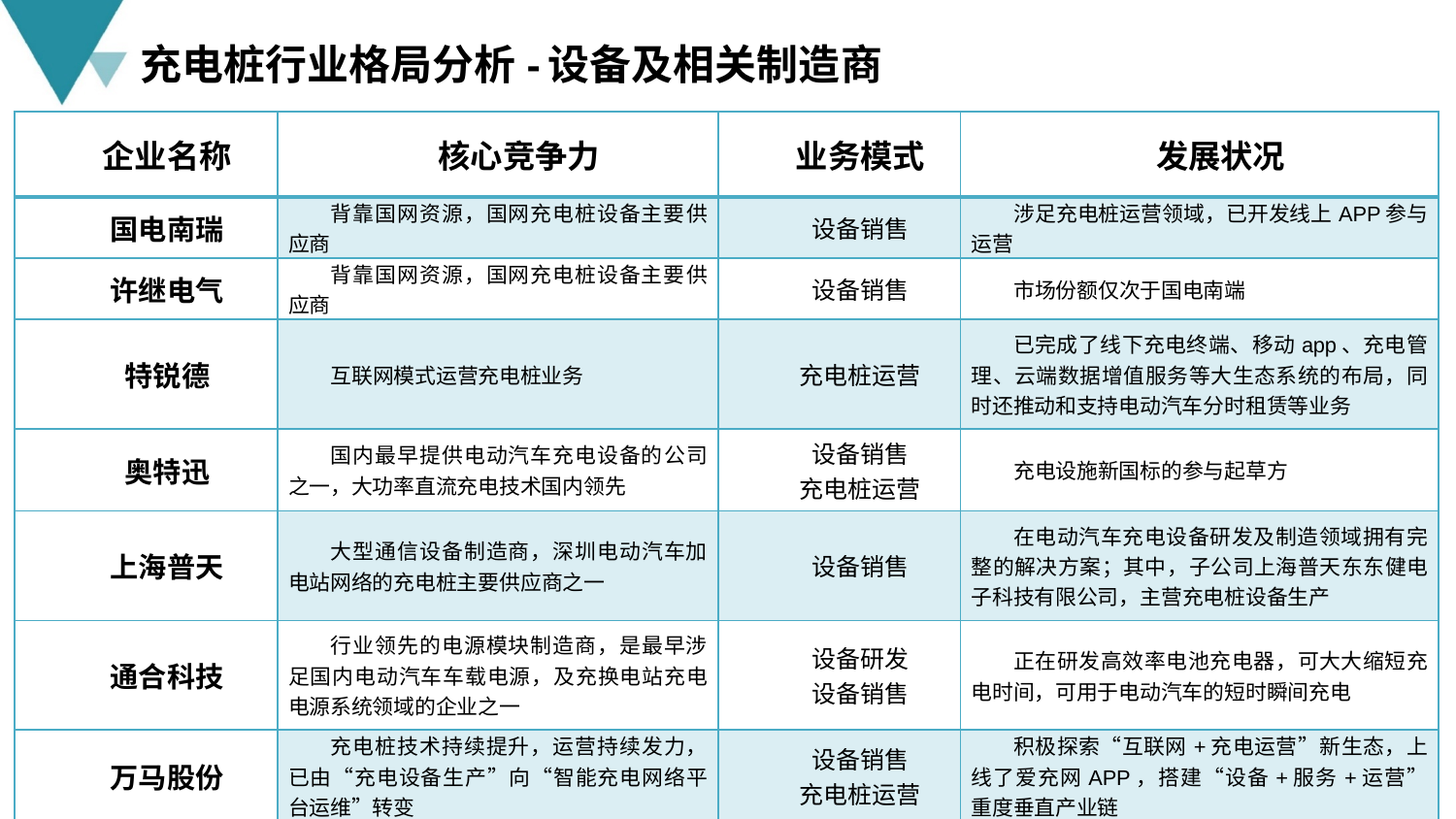

充电桩行业格局分析-设备及相关制造商
| 企业名称 | 核心竞争力 | 业务模式 | 发展状况 |
| --- | --- | --- | --- |
| 国电南瑞 | 背靠国网资源，国网充电桩设备主要供应商 | 设备销售 | 涉足充电桩运营领域，已开发线上APP参与运营 |
| 许继电气 | 背靠国网资源，国网充电桩设备主要供应商 | 设备销售 | 市场份额仅次于国电南端 |
| 特锐德 | 互联网模式运营充电桩业务 | 充电桩运营 | 已完成了线下充电终端、移动app、充电管理、云端数据增值服务等大生态系统的布局，同时还推动和支持电动汽车分时租赁等业务 |
| 奥特迅 | 国内最早提供电动汽车充电设备的公司之一，大功率直流充电技术国内领先 | 设备销售 充电桩运营 | 充电设施新国标的参与起草方 |
| 上海普天 | 大型通信设备制造商，深圳电动汽车加电站网络的充电桩主要供应商之一 | 设备销售 | 在电动汽车充电设备研发及制造领域拥有完整的解决方案；其中，子公司上海普天东东健电子科技有限公司，主营充电桩设备生产 |
| 通合科技 | 行业领先的电源模块制造商，是最早涉足国内电动汽车车载电源，及充换电站充电电源系统领域的企业之一 | 设备研发 设备销售 | 正在研发高效率电池充电器，可大大缩短充电时间，可用于电动汽车的短时瞬间充电 |
| 万马股份 | 充电桩技术持续提升，运营持续发力，已由“充电设备生产”向“智能充电网络平台运维”转变 | 设备销售 充电桩运营 | 积极探索“互联网+充电运营”新生态，上线了爱充网APP，搭建“设备+服务+运营”重度垂直产业链 |